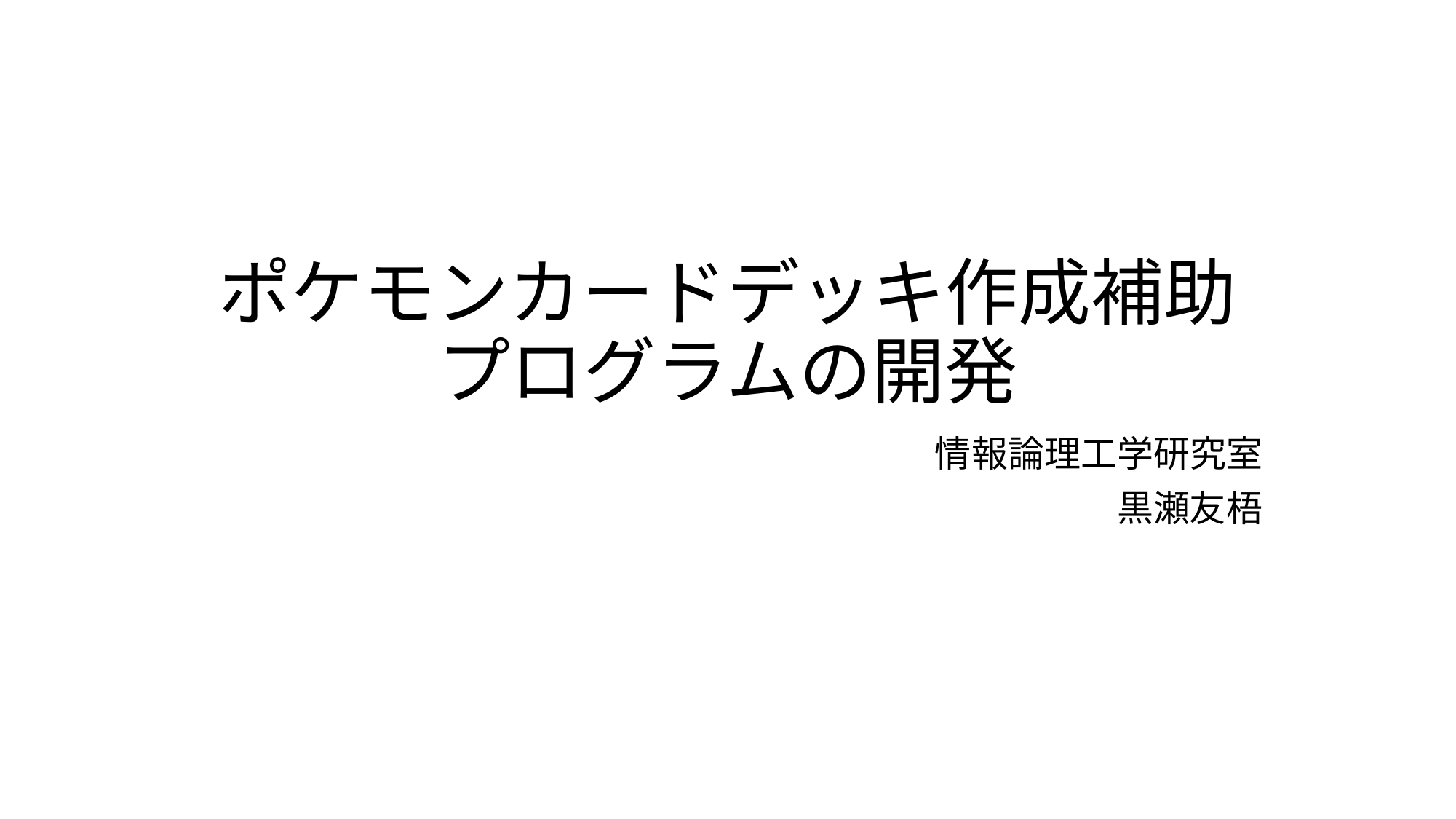

# ポケモンカードデッキ作成補助 プログラムの開発
情報論理工学研究室
黒瀬友梧